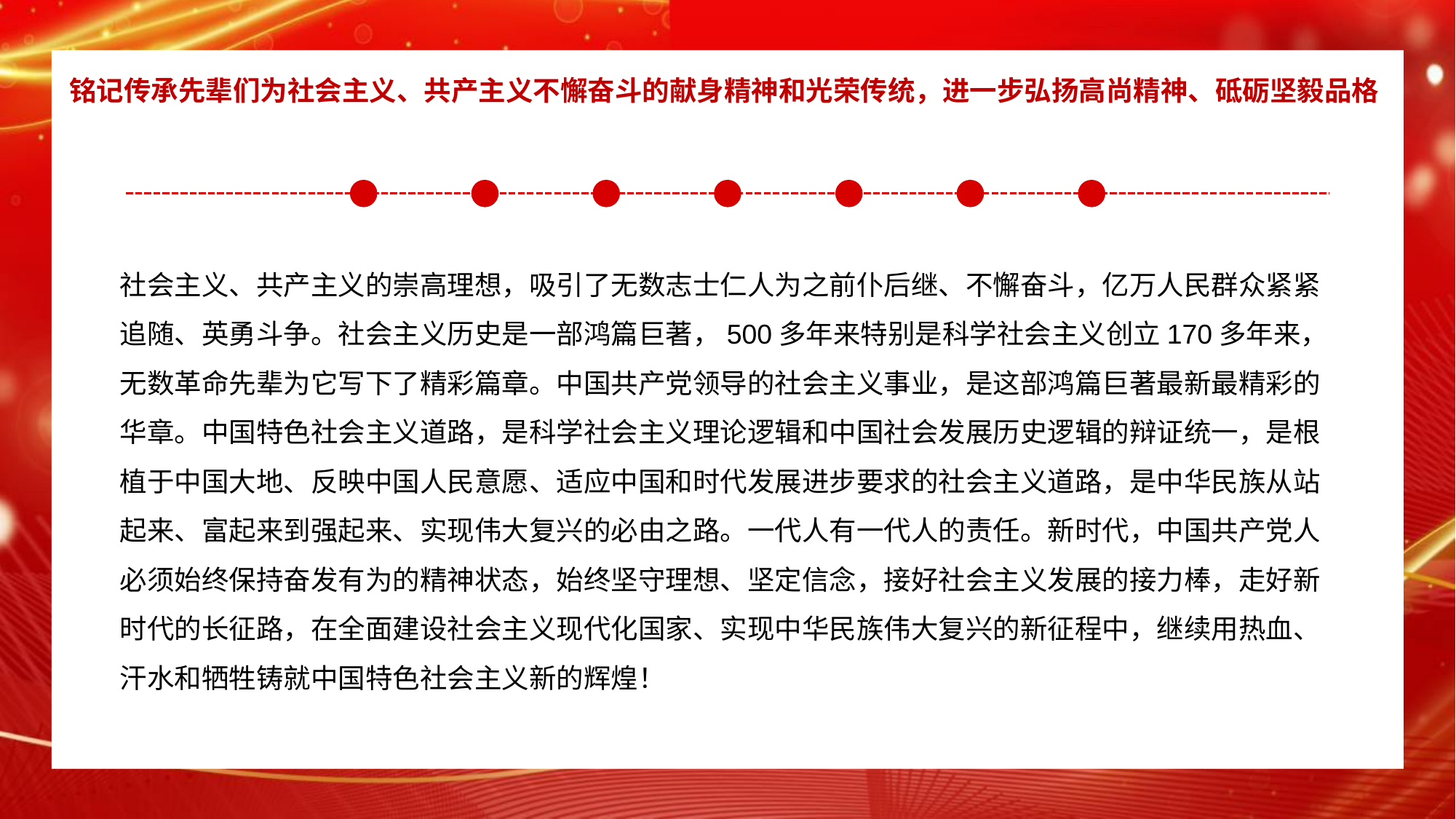

铭记传承先辈们为社会主义、共产主义不懈奋斗的献身精神和光荣传统，进一步弘扬高尚精神、砥砺坚毅品格

社会主义、共产主义的崇高理想，吸引了无数志士仁人为之前仆后继、不懈奋斗，亿万人民群众紧紧追随、英勇斗争。社会主义历史是一部鸿篇巨著，500多年来特别是科学社会主义创立170多年来，无数革命先辈为它写下了精彩篇章。中国共产党领导的社会主义事业，是这部鸿篇巨著最新最精彩的华章。中国特色社会主义道路，是科学社会主义理论逻辑和中国社会发展历史逻辑的辩证统一，是根植于中国大地、反映中国人民意愿、适应中国和时代发展进步要求的社会主义道路，是中华民族从站起来、富起来到强起来、实现伟大复兴的必由之路。一代人有一代人的责任。新时代，中国共产党人必须始终保持奋发有为的精神状态，始终坚守理想、坚定信念，接好社会主义发展的接力棒，走好新时代的长征路，在全面建设社会主义现代化国家、实现中华民族伟大复兴的新征程中，继续用热血、汗水和牺牲铸就中国特色社会主义新的辉煌！